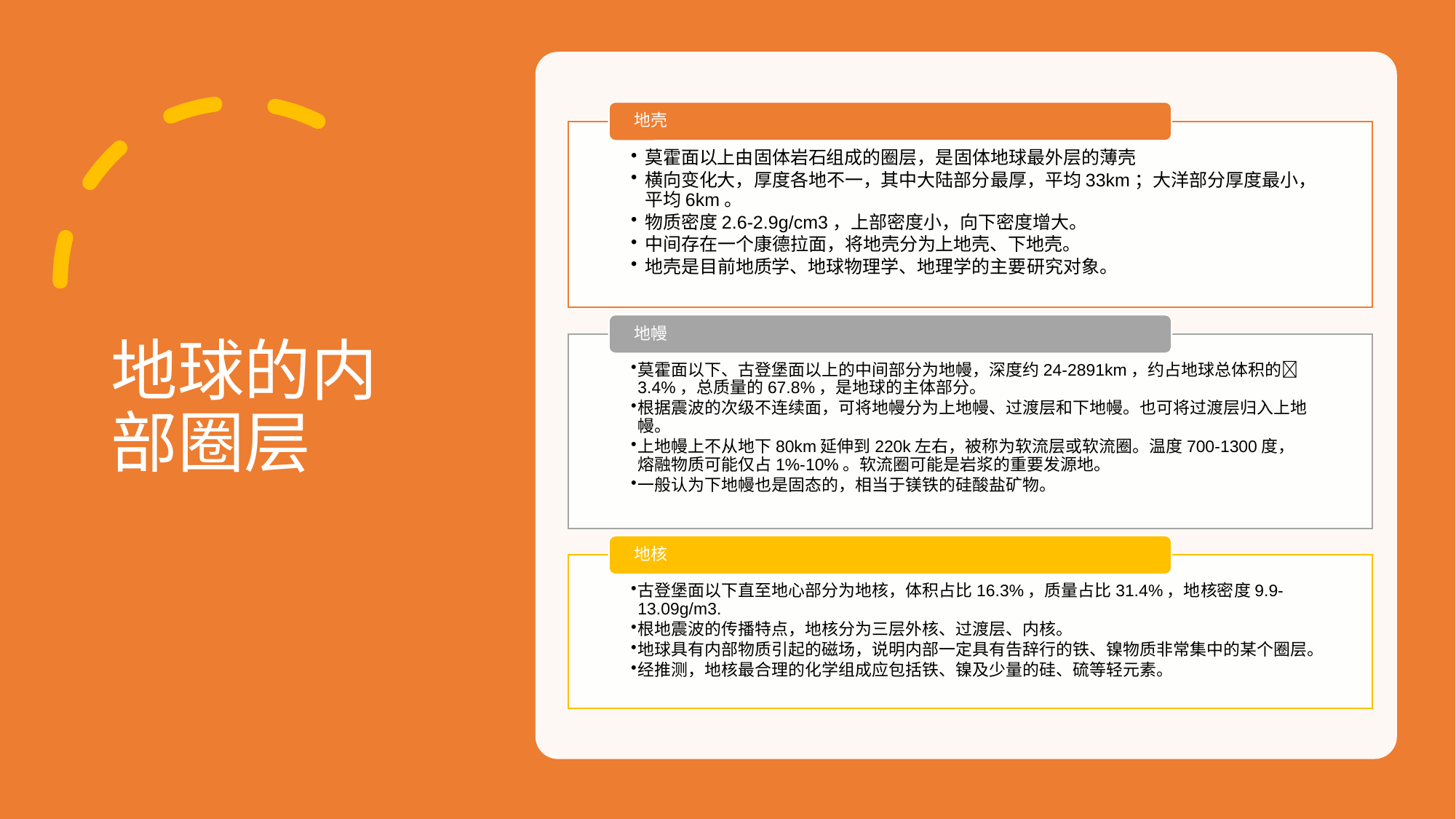

莫霍面以上由固体岩石组成的圈层，是固体地球最外层的薄壳
横向变化大，厚度各地不一，其中大陆部分最厚，平均33km；大洋部分厚度最小，平均6km。
物质密度2.6-2.9g/cm3，上部密度小，向下密度增大。
中间存在一个康德拉面，将地壳分为上地壳、下地壳。
地壳是目前地质学、地球物理学、地理学的主要研究对象。
地壳
莫霍面以下、古登堡面以上的中间部分为地幔，深度约24-2891km，约占地球总体积的🦢3.4%，总质量的67.8%，是地球的主体部分。
根据震波的次级不连续面，可将地幔分为上地幔、过渡层和下地幔。也可将过渡层归入上地幔。
上地幔上不从地下80km延伸到220k左右，被称为软流层或软流圈。温度700-1300度，熔融物质可能仅占1%-10%。软流圈可能是岩浆的重要发源地。
一般认为下地幔也是固态的，相当于镁铁的硅酸盐矿物。
地幔
古登堡面以下直至地心部分为地核，体积占比16.3%，质量占比31.4%，地核密度9.9-13.09g/m3.
根地震波的传播特点，地核分为三层外核、过渡层、内核。
地球具有内部物质引起的磁场，说明内部一定具有告辞行的铁、镍物质非常集中的某个圈层。
经推测，地核最合理的化学组成应包括铁、镍及少量的硅、硫等轻元素。
地核
# 地球的内部圈层